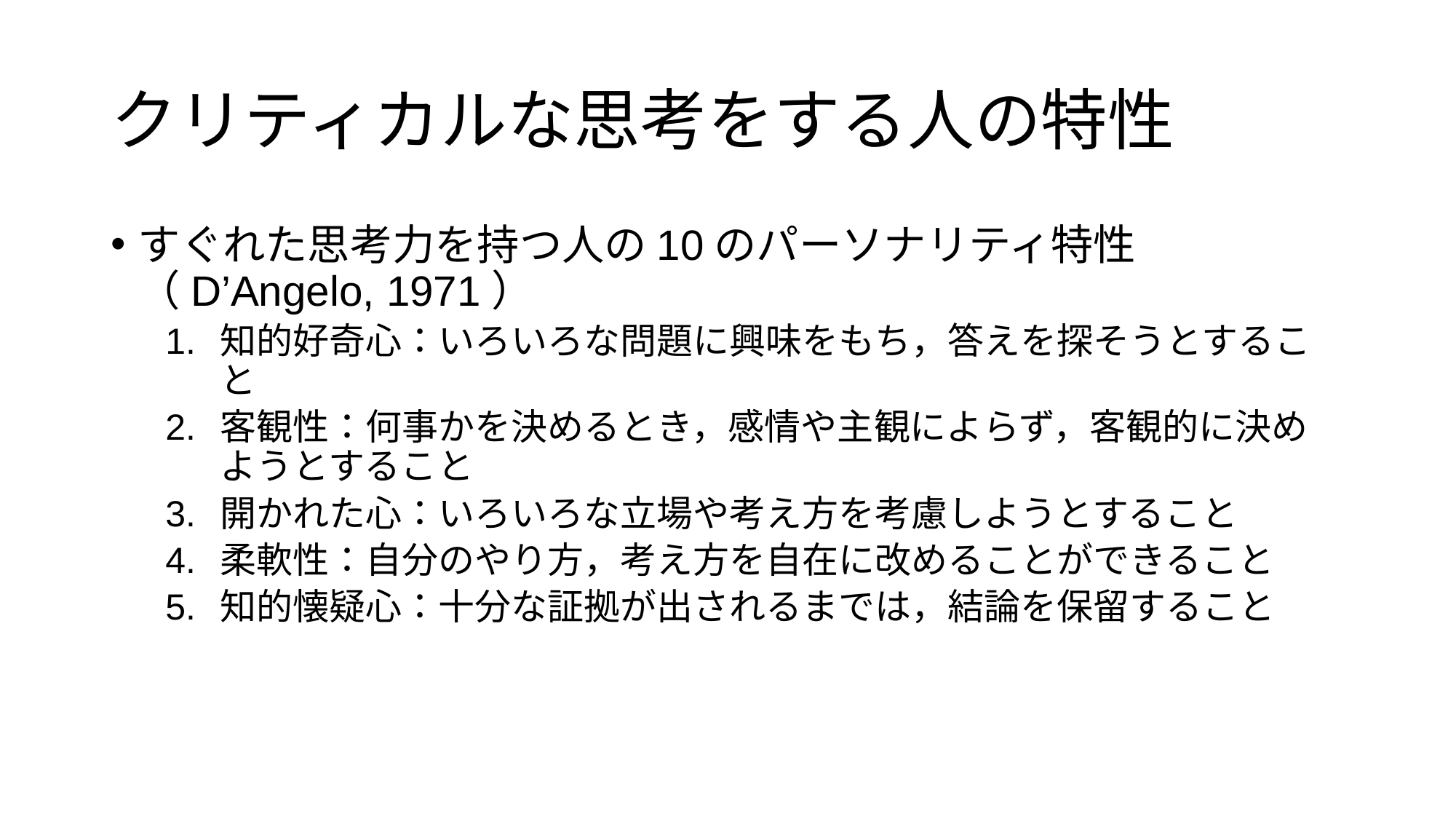

# クリティカルな思考をする人の特性
すぐれた思考力を持つ人の10のパーソナリティ特性（D’Angelo, 1971）
知的好奇心：いろいろな問題に興味をもち，答えを探そうとすること
客観性：何事かを決めるとき，感情や主観によらず，客観的に決めようとすること
開かれた心：いろいろな立場や考え方を考慮しようとすること
柔軟性：自分のやり方，考え方を自在に改めることができること
知的懐疑心：十分な証拠が出されるまでは，結論を保留すること